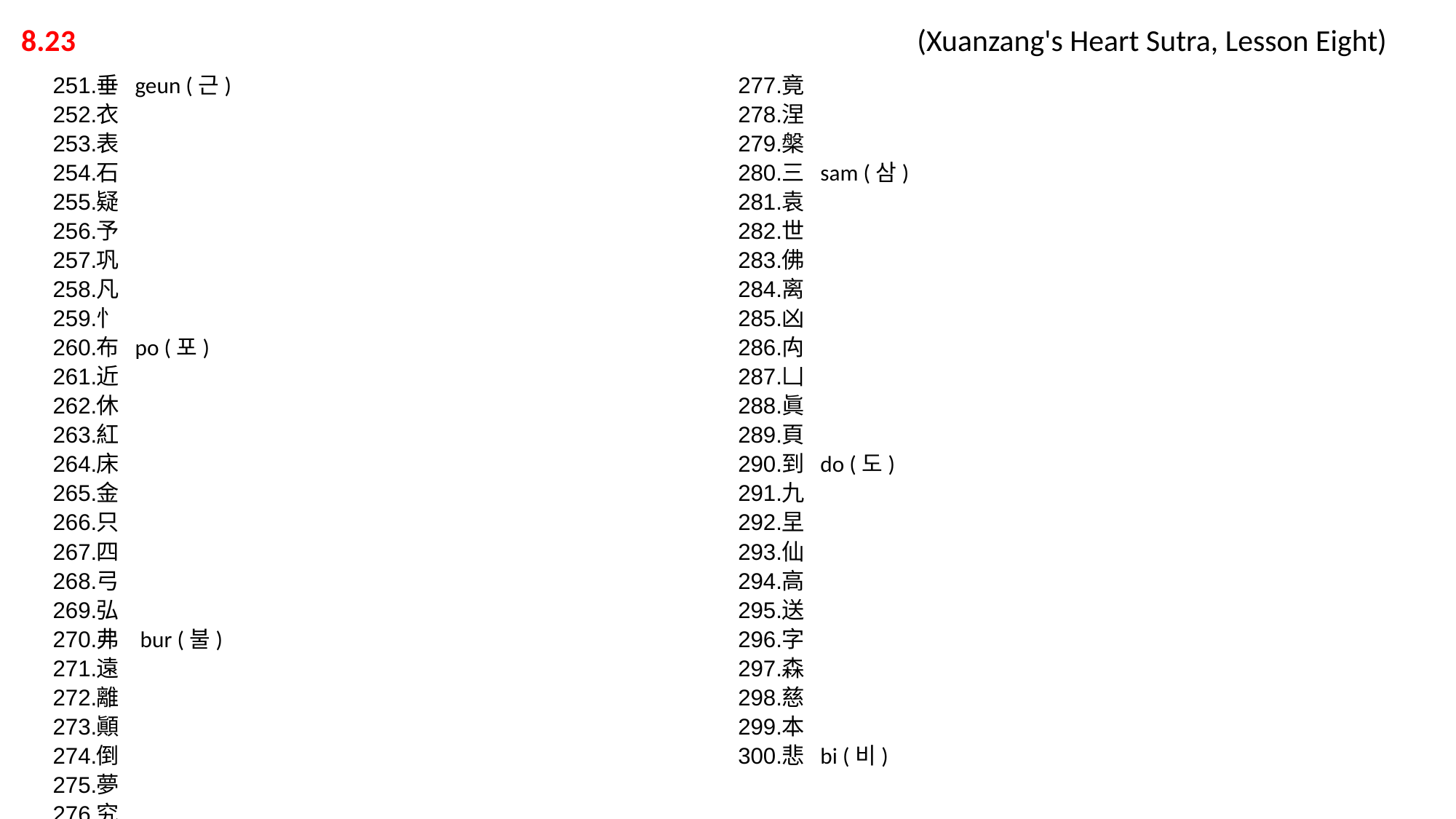

8.23  			  			                         (Xuanzang's Heart Sutra, Lesson Eight)
垂  geun (근)
衣
表
石
疑
予
巩
凡
忄
布  po (포)
近
休
紅
床
金
只
四
弓
弘
弗   bur (불)
遠
離
顚
倒
夢
究
竟
涅
槃
三  sam (삼)
袁
世
佛
离
凶
禸
凵
眞
頁
到  do (도)
九
圼
仙
高
送
字
森
慈
本
悲  bi (비)